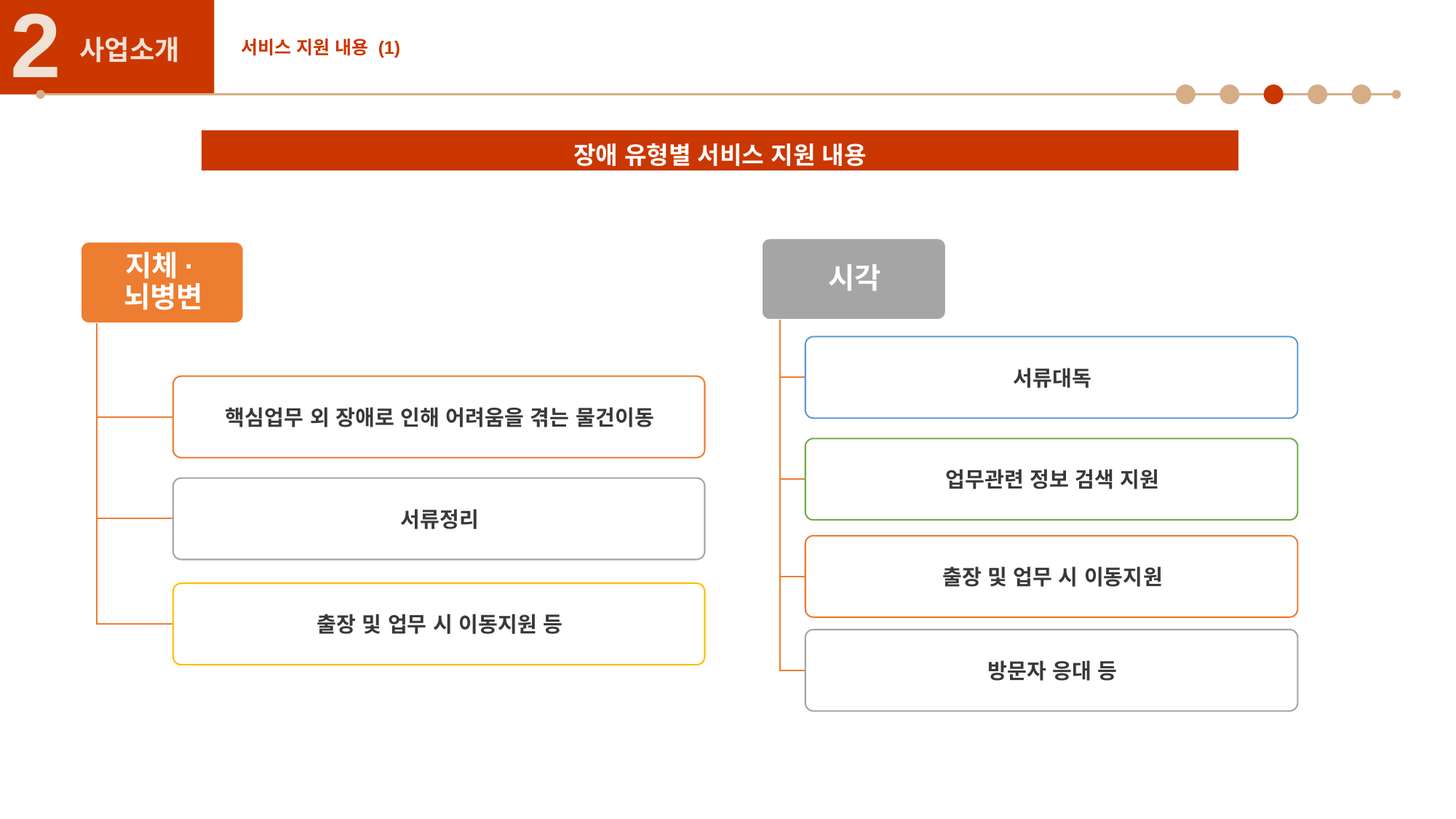

2

사업소개
서비스 지원 내용 (1)

| 장애 유형별 서비스 지원 내용 |
| --- |
지체·뇌병변
핵심업무 외 장애로 인해 어려움을 겪는 물건이동
서류정리
출장 및 업무 시 이동지원 등
시각
서류대독
업무관련 정보 검색 지원
출장 및 업무 시 이동지원
방문자 응대 등